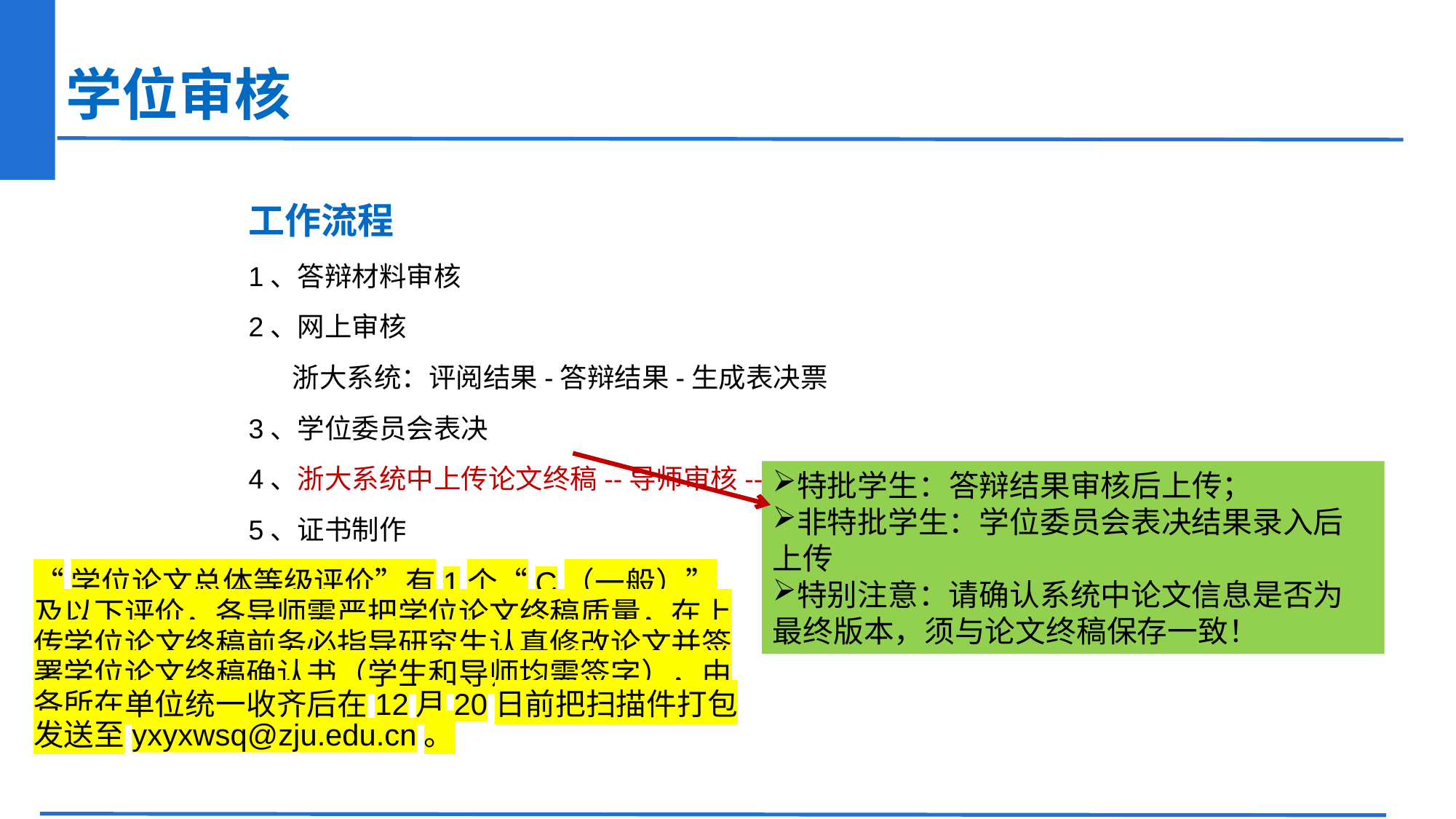

# 学位审核
工作流程
1、答辩材料审核
2、网上审核
      浙大系统：评阅结果-答辩结果-生成表决票
3、学位委员会表决
4、浙大系统中上传论文终稿--导师审核--办理离校
5、证书制作
特批学生：答辩结果审核后上传；
非特批学生：学位委员会表决结果录入后上传
特别注意：请确认系统中论文信息是否为最终版本，须与论文终稿保存一致！
“学位论文总体等级评价”有1个“C（一般）”及以下评价，各导师需严把学位论文终稿质量，在上 传学位论文终稿前务必指导研究生认真修改论文并签署学位论文终稿确认书（学生和导师均需签字），由各所在单位统一收齐后在12月20日前把扫描件打包发送至yxyxwsq@zju.edu.cn。